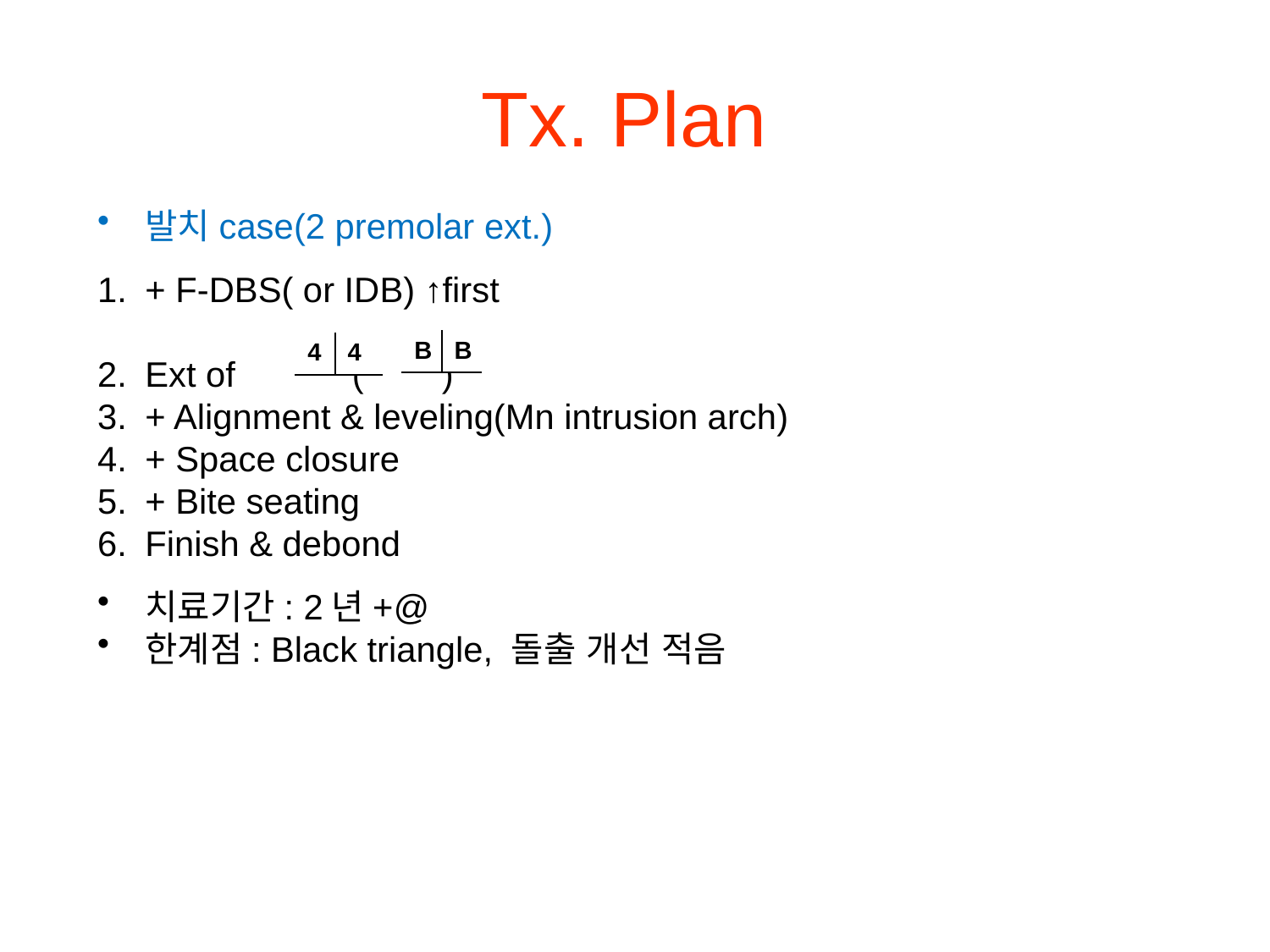

# Tx. Plan
발치case(2 premolar ext.)

+ F-DBS( or IDB) ↑first

Ext of            (        )
+ Alignment & leveling(Mn intrusion arch)
+ Space closure
+ Bite seating
Finish & debond

치료기간: 2년+@
한계점: Black triangle, 돌출 개선 적음

| B | B |
| --- | --- |
| 4 | 4 |
| --- | --- |